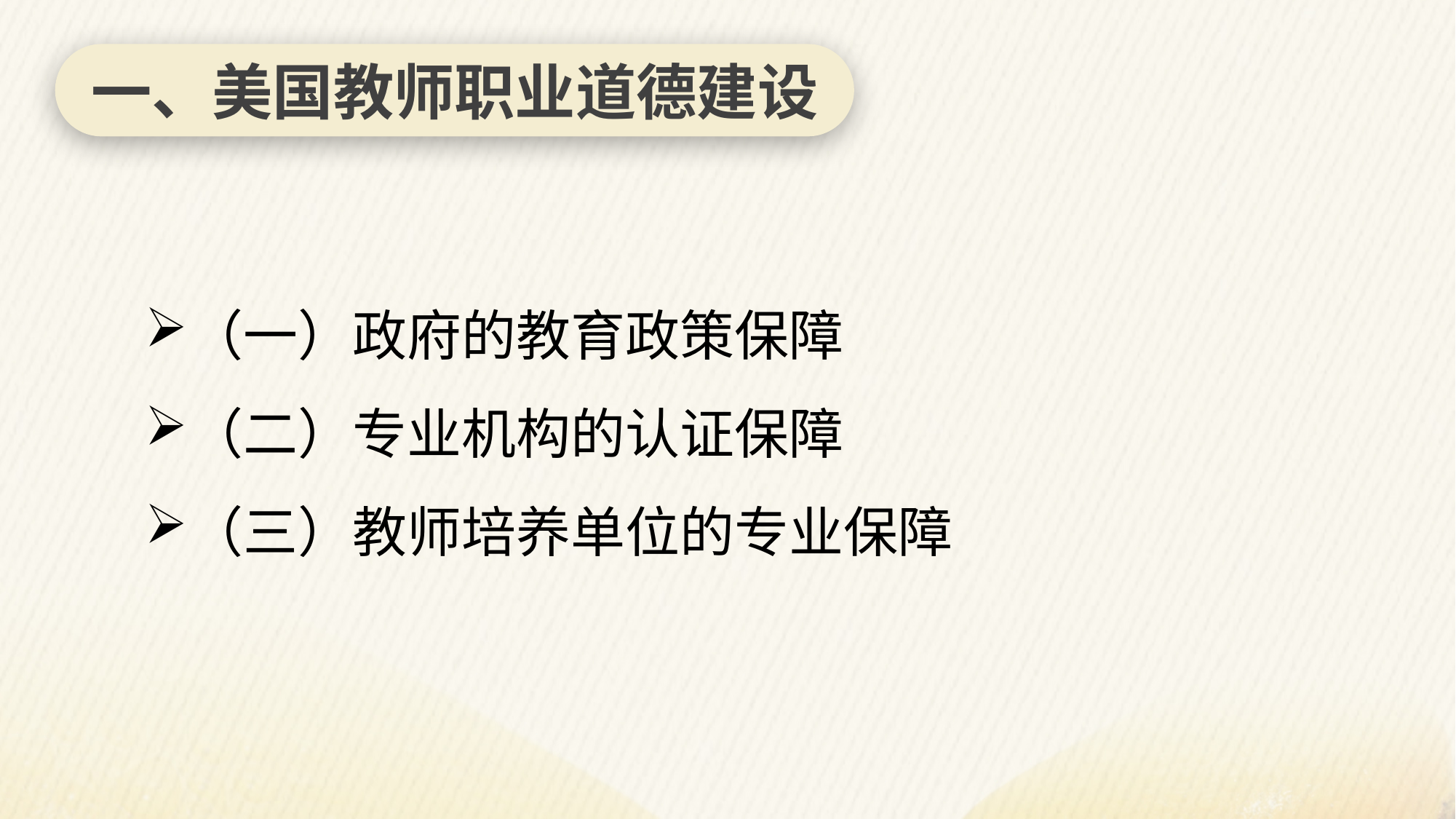

一、美国教师职业道德建设
（一）政府的教育政策保障
（二）专业机构的认证保障
（三）教师培养单位的专业保障